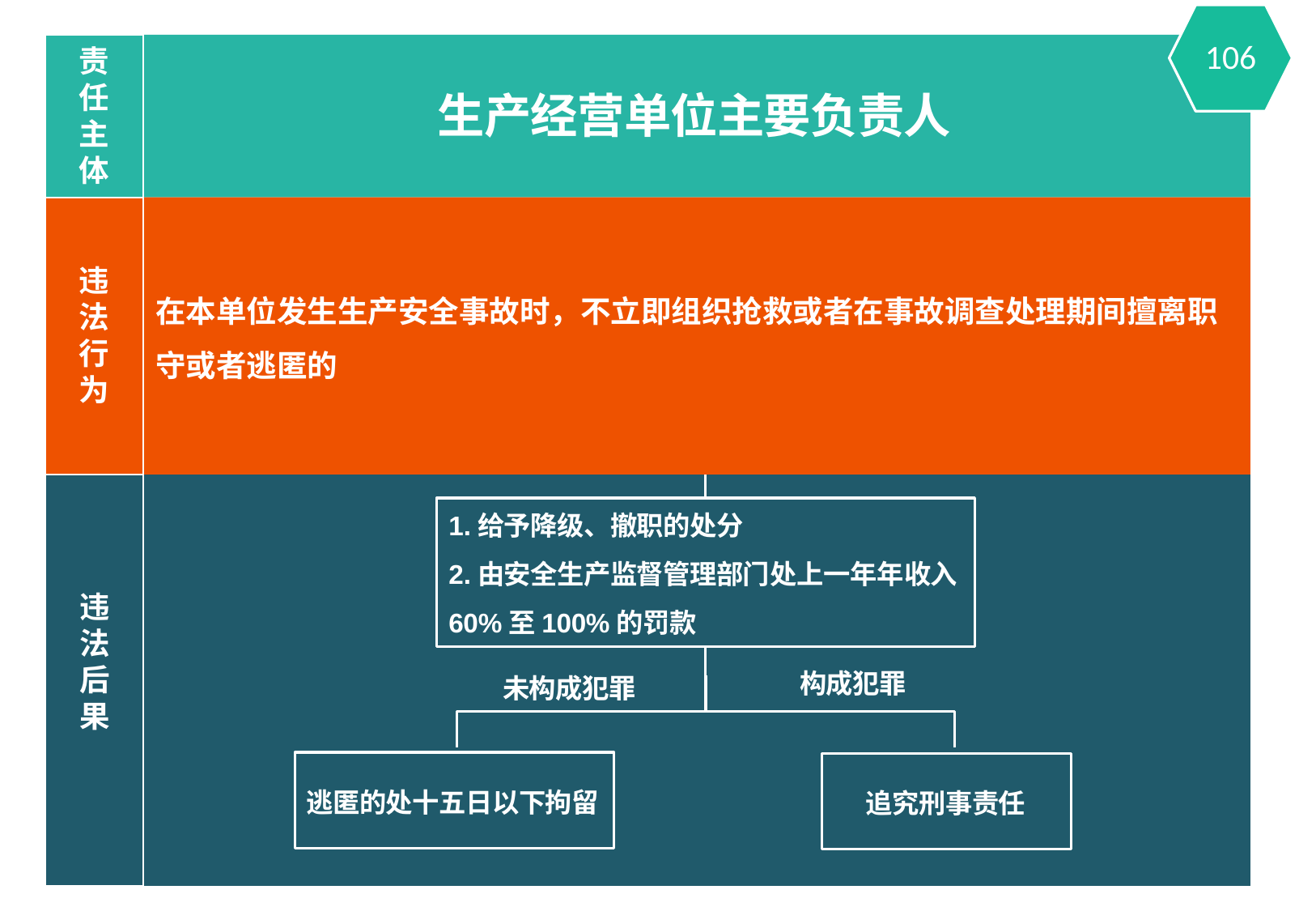

106
责 任 主 体
生产经营单位主要负责人

违 法 行 为
在本单位发生生产安全事故时，不立即组织抢救或者在事故调查处理期间擅离职 守或者逃匿的

1.给予降级、撤职的处分
2.由安全生产监督管理部门处上一年年收入
60%至100%的罚款
违 法 后 果

构成犯罪
未构成犯罪

逃匿的处十五日以下拘留
追究刑事责任